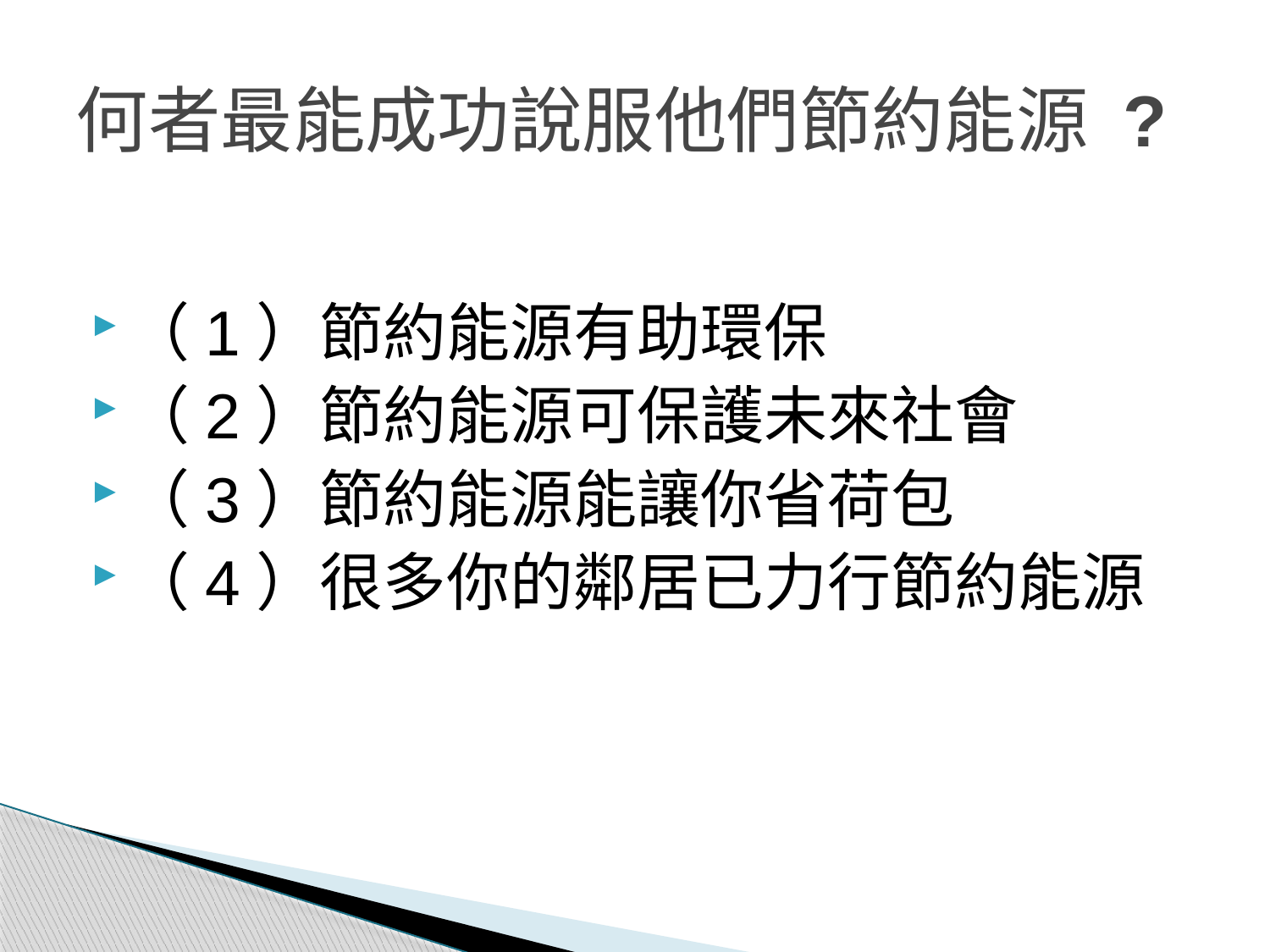

# 何者最能成功說服他們節約能源 ?
（1）節約能源有助環保
（2）節約能源可保護未來社會
（3）節約能源能讓你省荷包
（4）很多你的鄰居已力行節約能源